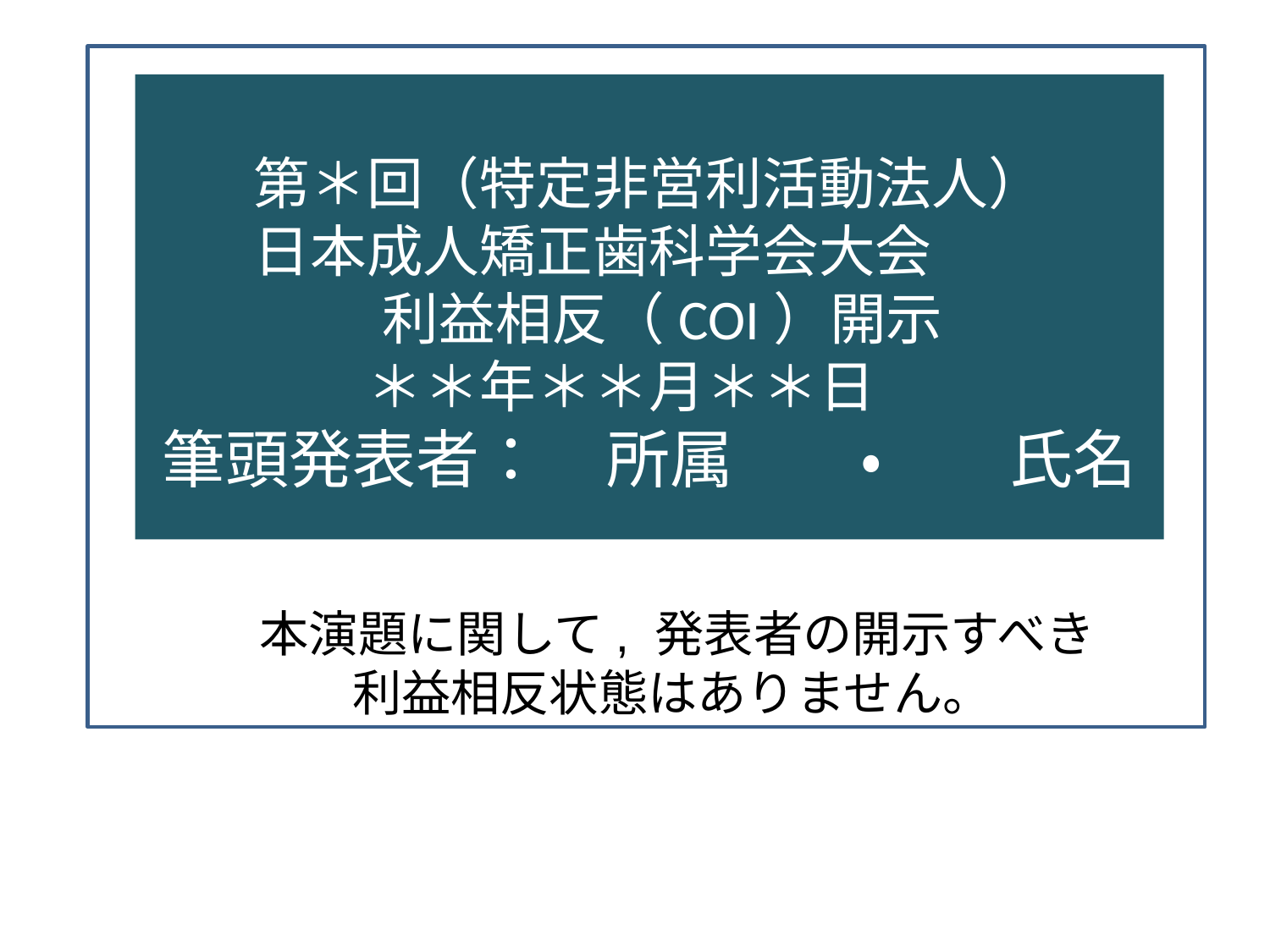

第＊回（特定非営利活動法人）
日本成人矯正歯科学会大会
 利益相反（COI）開示
＊＊年＊＊月＊＊日
筆頭発表者：　所属　　・　　氏名

本演題に関して, 発表者の開示すべき
利益相反状態はありません。